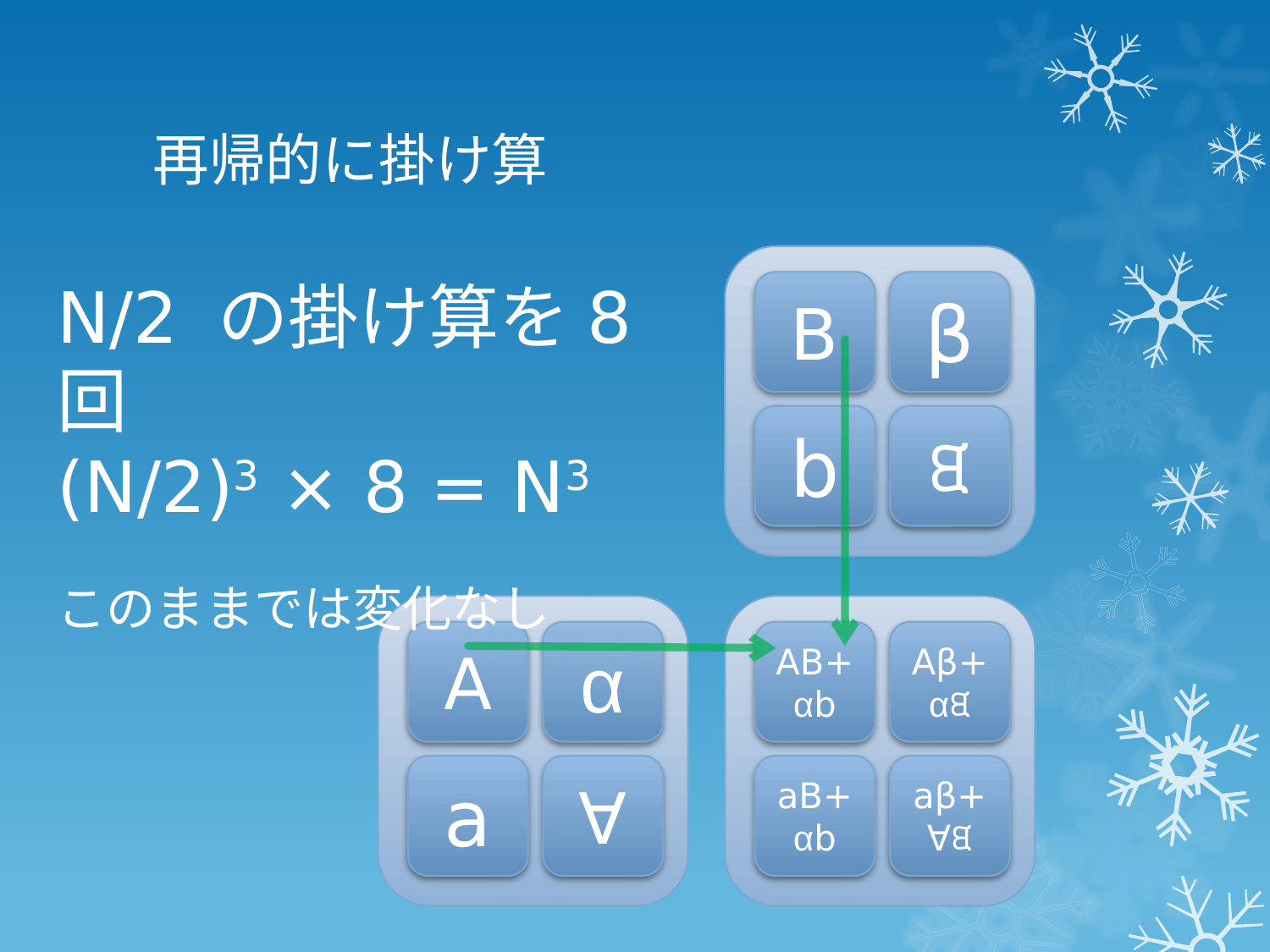

# 再帰的に掛け算

N/2 の掛け算を8回
(N/2)3 × 8 = N3

このままでは変化なし
B
β
b
ᙙ

A
α
AB+αb
Aβ+αᙙ
a
∀
aB+αb
aβ+∀ᙙ